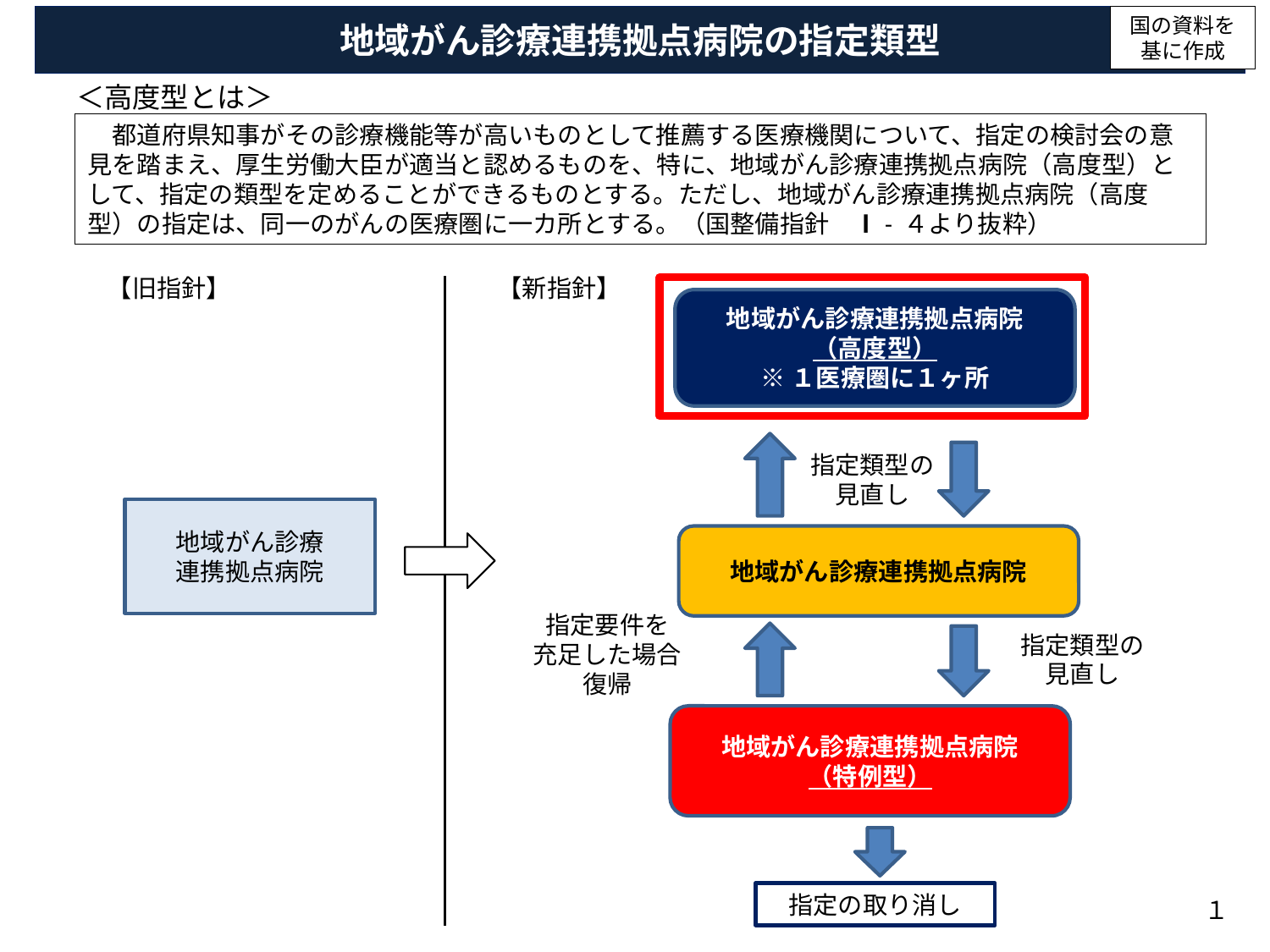

地域がん診療連携拠点病院の指定類型
国の資料を
基に作成
＜高度型とは＞
　都道府県知事がその診療機能等が高いものとして推薦する医療機関について、指定の検討会の意見を踏まえ、厚生労働大臣が適当と認めるものを、特に、地域がん診療連携拠点病院（高度型）として、指定の類型を定めることができるものとする。ただし、地域がん診療連携拠点病院（高度型）の指定は、同一のがんの医療圏に一カ所とする。（国整備指針　Ⅰ- ４より抜粋）
【旧指針】
【新指針】

地域がん診療連携拠点病院
（高度型）
※１医療圏に１ヶ所

指定類型の
見直し
地域がん診療
連携拠点病院
地域がん診療連携拠点病院

指定要件を
充足した場合
復帰

指定類型の
見直し

地域がん診療連携拠点病院
（特例型）

指定の取り消し
１